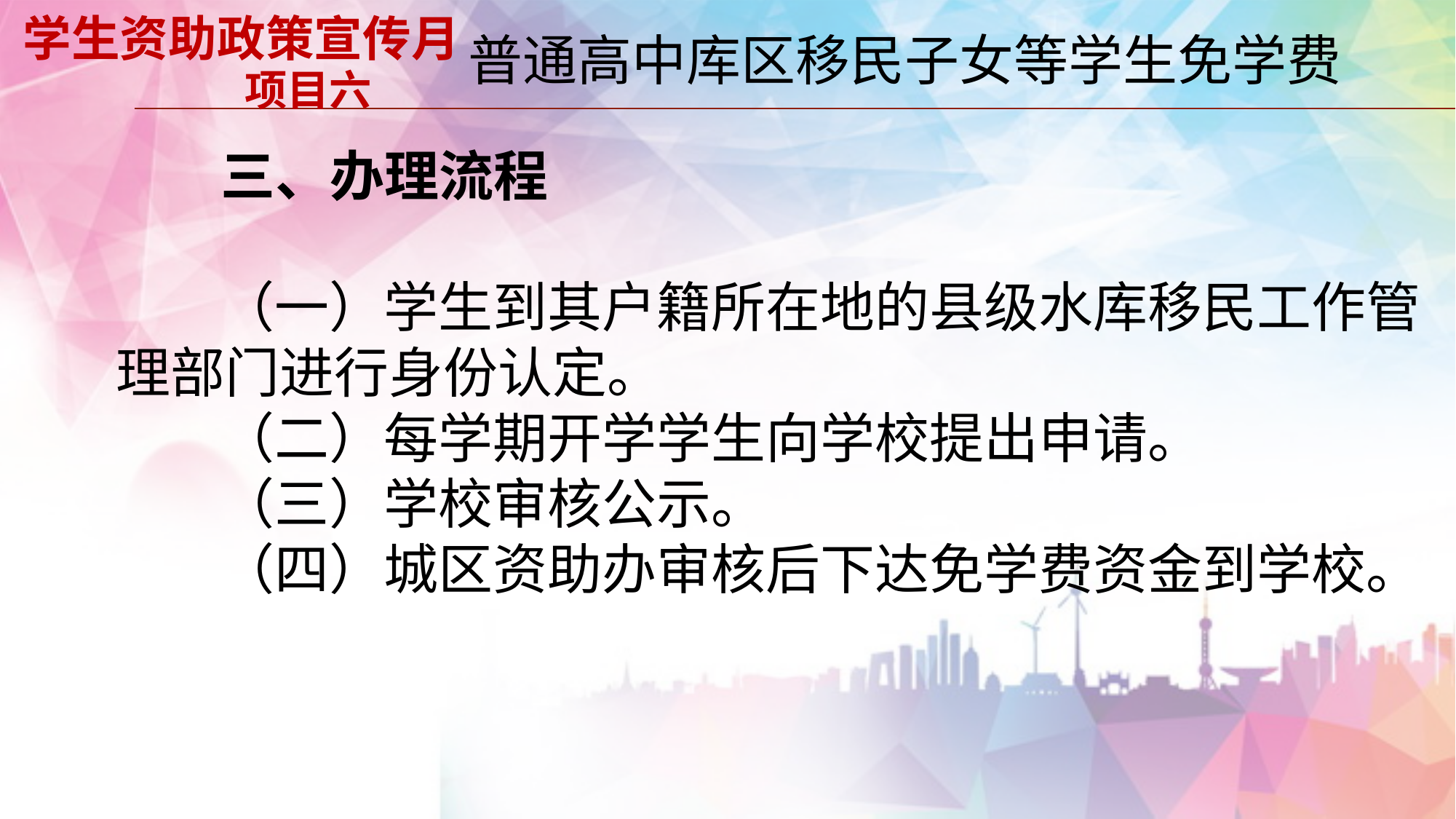

# 学生资助政策宣传月 项目六
普通高中库区移民子女等学生免学费

   三、办理流程

   （一）学生到其户籍所在地的县级水库移民工作管理部门进行身份认定。
   （二）每学期开学学生向学校提出申请。
   （三）学校审核公示。
   （四）城区资助办审核后下达免学费资金到学校。